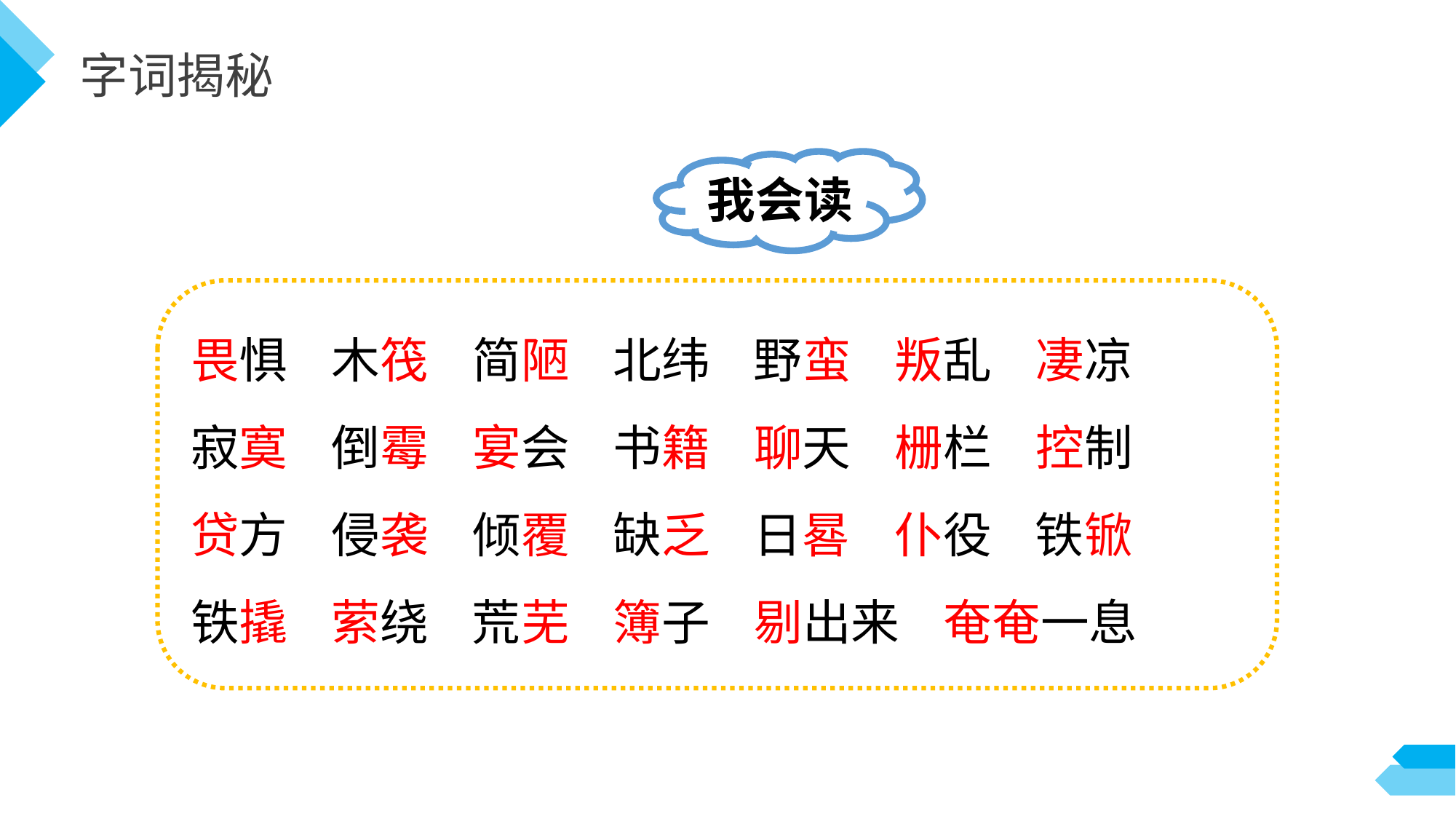

字词揭秘
我会读

 畏惧    木筏    简陋    北纬    野蛮    叛乱    凄凉
 寂寞    倒霉    宴会    书籍    聊天    栅栏    控制
 贷方    侵袭    倾覆    缺乏    日晷    仆役    铁锨
 铁撬    萦绕    荒芜    簿子    剔出来    奄奄一息